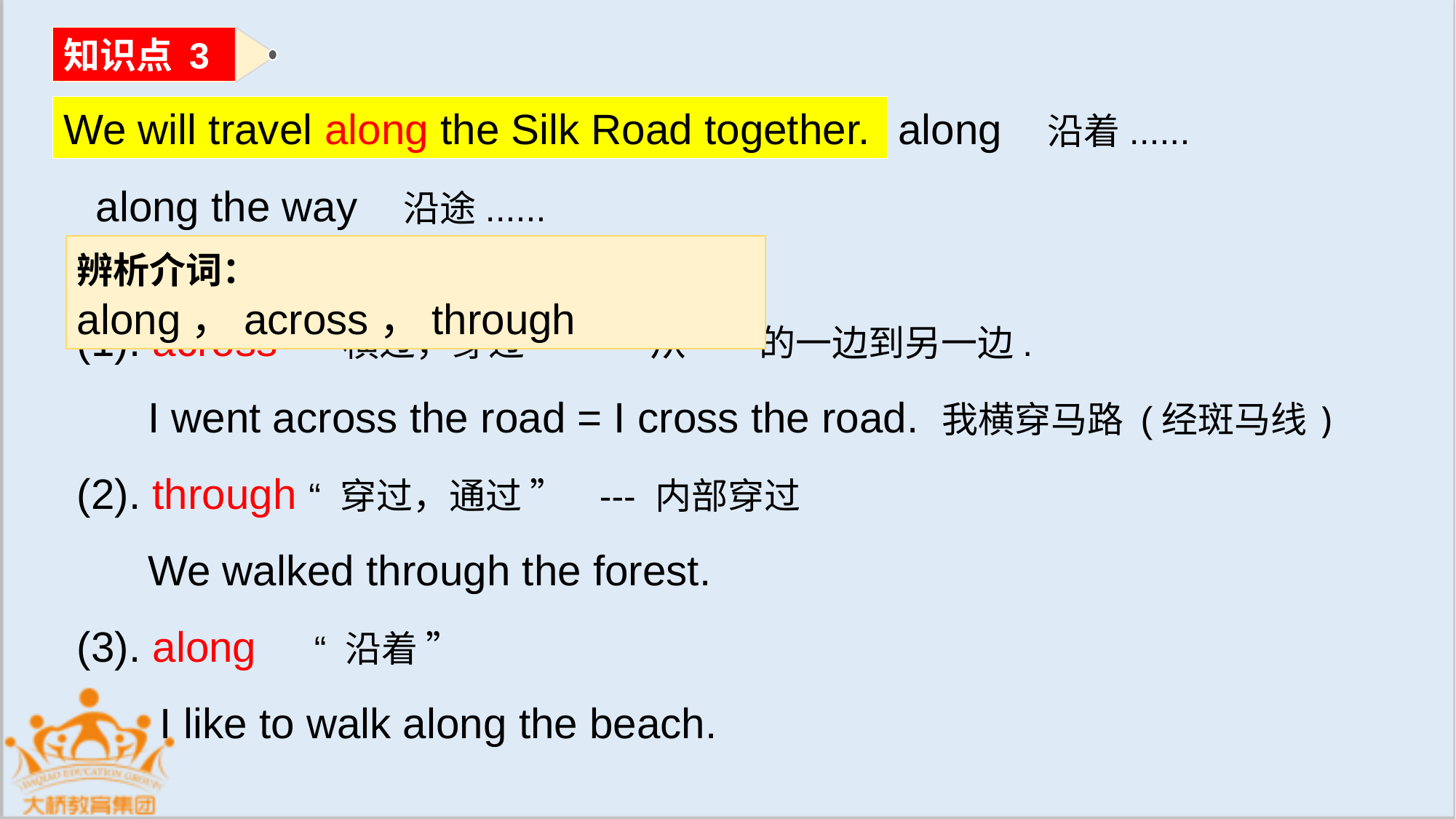

知识点 3

We will travel along the Silk Road together.
along   沿着......

along the way   沿途......
辨析介词： along，across，through
(1). across   “ 横过，穿过 ”  --- 从……的一边到另一边.
      I went across the road = I cross the road. 我横穿马路 (经斑马线)
(2). through “ 穿过，通过 ”   --- 内部穿过
      We walked through the forest.
(3). along     “ 沿着 ”
        I like to walk along the beach.